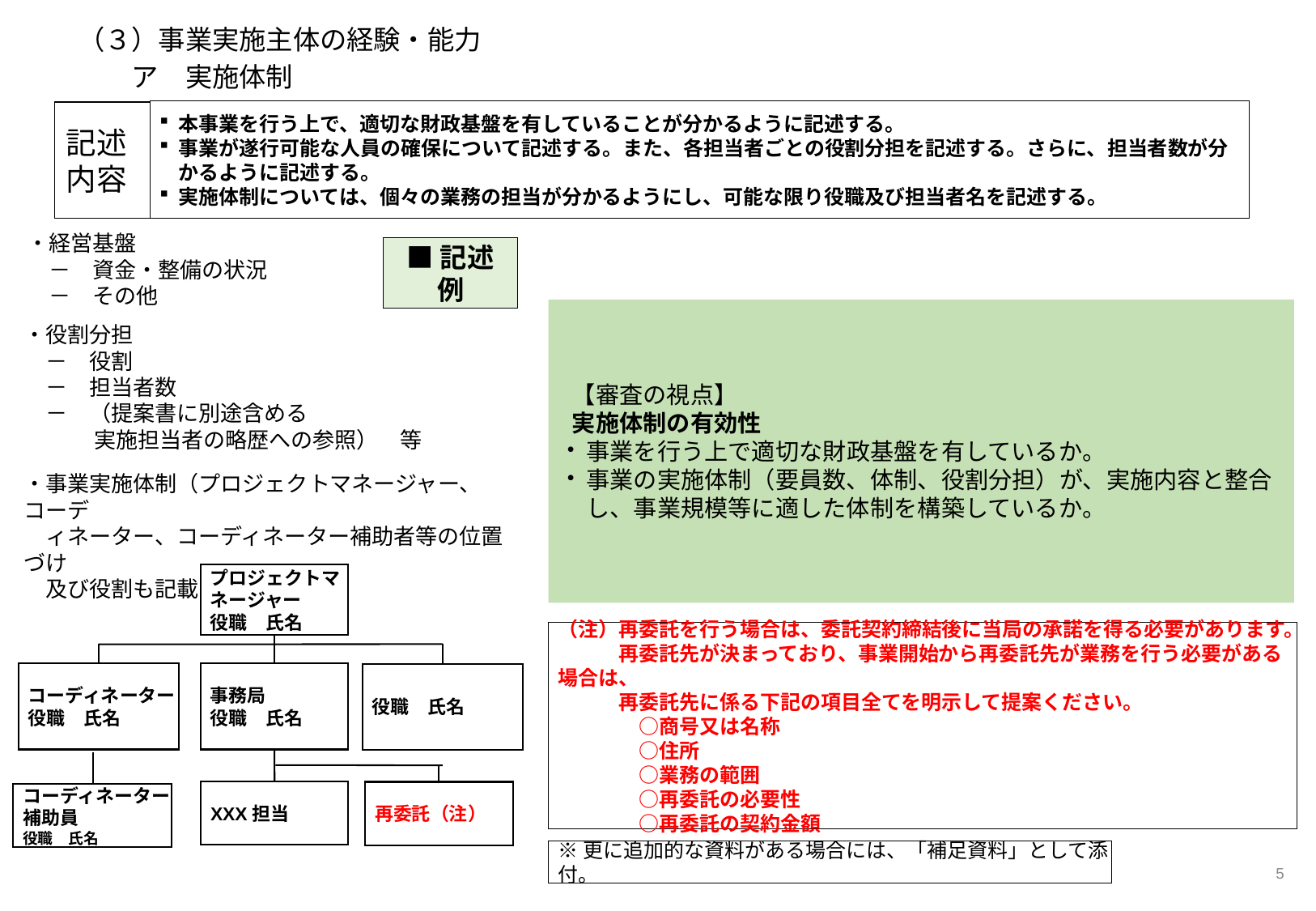

# （３）事業実施主体の経験・能力 　　ア　実施体制
本事業を行う上で、適切な財政基盤を有していることが分かるように記述する。
事業が遂行可能な人員の確保について記述する。また、各担当者ごとの役割分担を記述する。さらに、担当者数が分かるように記述する。
実施体制については、個々の業務の担当が分かるようにし、可能な限り役職及び担当者名を記述する。
記述内容
・経営基盤
　－　資金・整備の状況
　－　その他
■記述例
　【審査の視点】
　実施体制の有効性
事業を行う上で適切な財政基盤を有しているか。
事業の実施体制（要員数、体制、役割分担）が、実施内容と整合し、事業規模等に適した体制を構築しているか。
・役割分担
　－　役割
　－　担当者数
　－　（提案書に別途含める
　　　 実施担当者の略歴への参照）　等
・事業実施体制（プロジェクトマネージャー、コーデ
　ィネーター、コーディネーター補助者等の位置づけ
　及び役割も記載すること。）
プロジェクトマネージャー
役職　氏名
コーディネーター
役職　氏名
事務局
役職　氏名
役職　氏名
XXX担当
再委託（注）
（注）再委託を行う場合は、委託契約締結後に当局の承諾を得る必要があります。
　　　再委託先が決まっており、事業開始から再委託先が業務を行う必要がある場合は、
　　　再委託先に係る下記の項目全てを明示して提案ください。
　　　　○商号又は名称
　　　　○住所
　　　　○業務の範囲
　　　　○再委託の必要性
　　　　○再委託の契約金額
コーディネーター補助員
役職　氏名
※更に追加的な資料がある場合には、「補足資料」として添付。
5